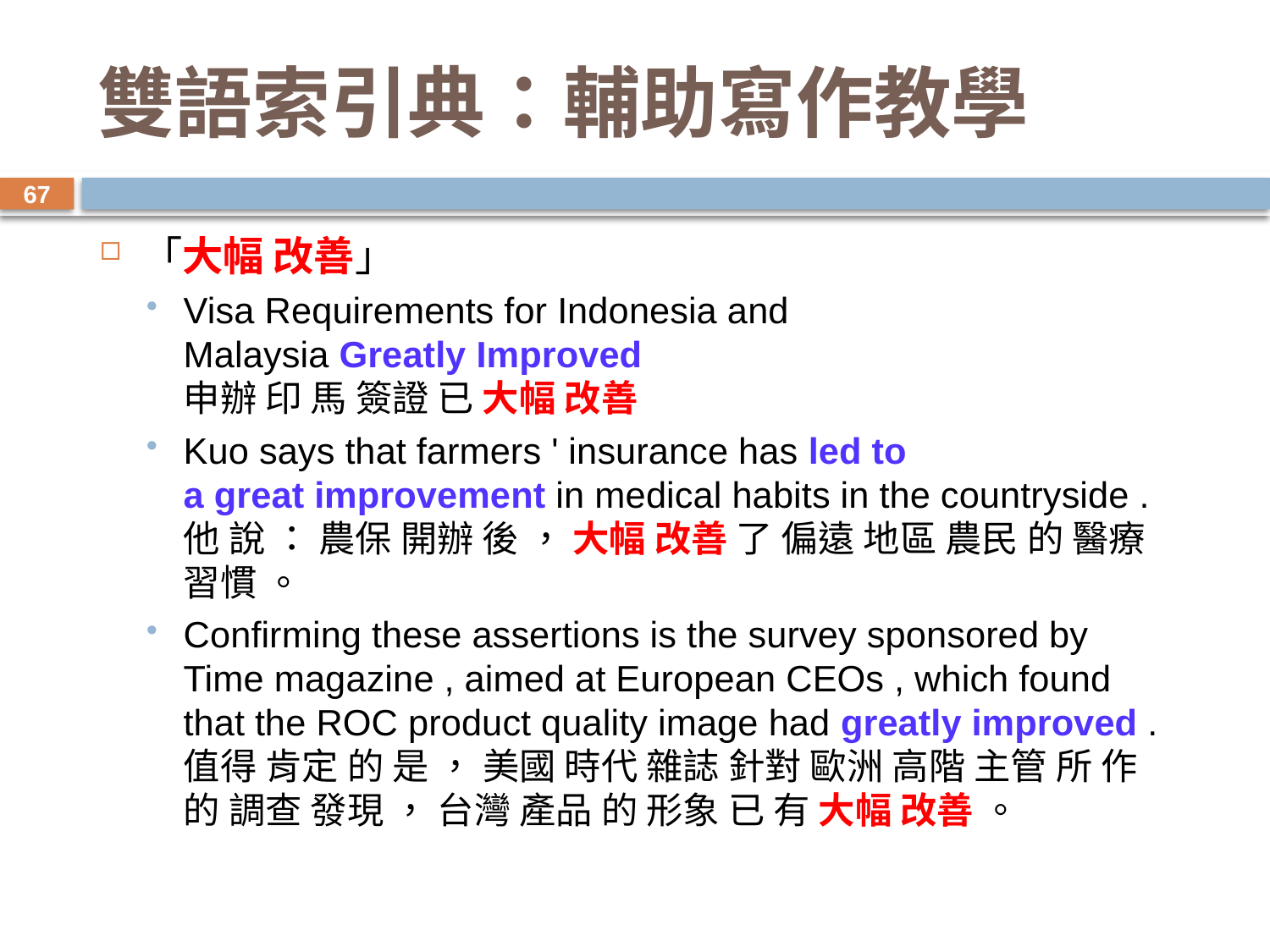

# 雙語索引典：輔助寫作教學
67
「大幅 改善」
Visa Requirements for Indonesia and Malaysia Greatly Improved
申辦 印 馬 簽證 已 大幅 改善
Kuo says that farmers ' insurance has led to a great improvement in medical habits in the countryside .
他 說 ： 農保 開辦 後 ， 大幅 改善 了 偏遠 地區 農民 的 醫療 習慣 。
Confirming these assertions is the survey sponsored by Time magazine , aimed at European CEOs , which found that the ROC product quality image had greatly improved .
值得 肯定 的 是 ， 美國 時代 雜誌 針對 歐洲 高階 主管 所 作 的 調查 發現 ， 台灣 產品 的 形象 已 有 大幅 改善 。